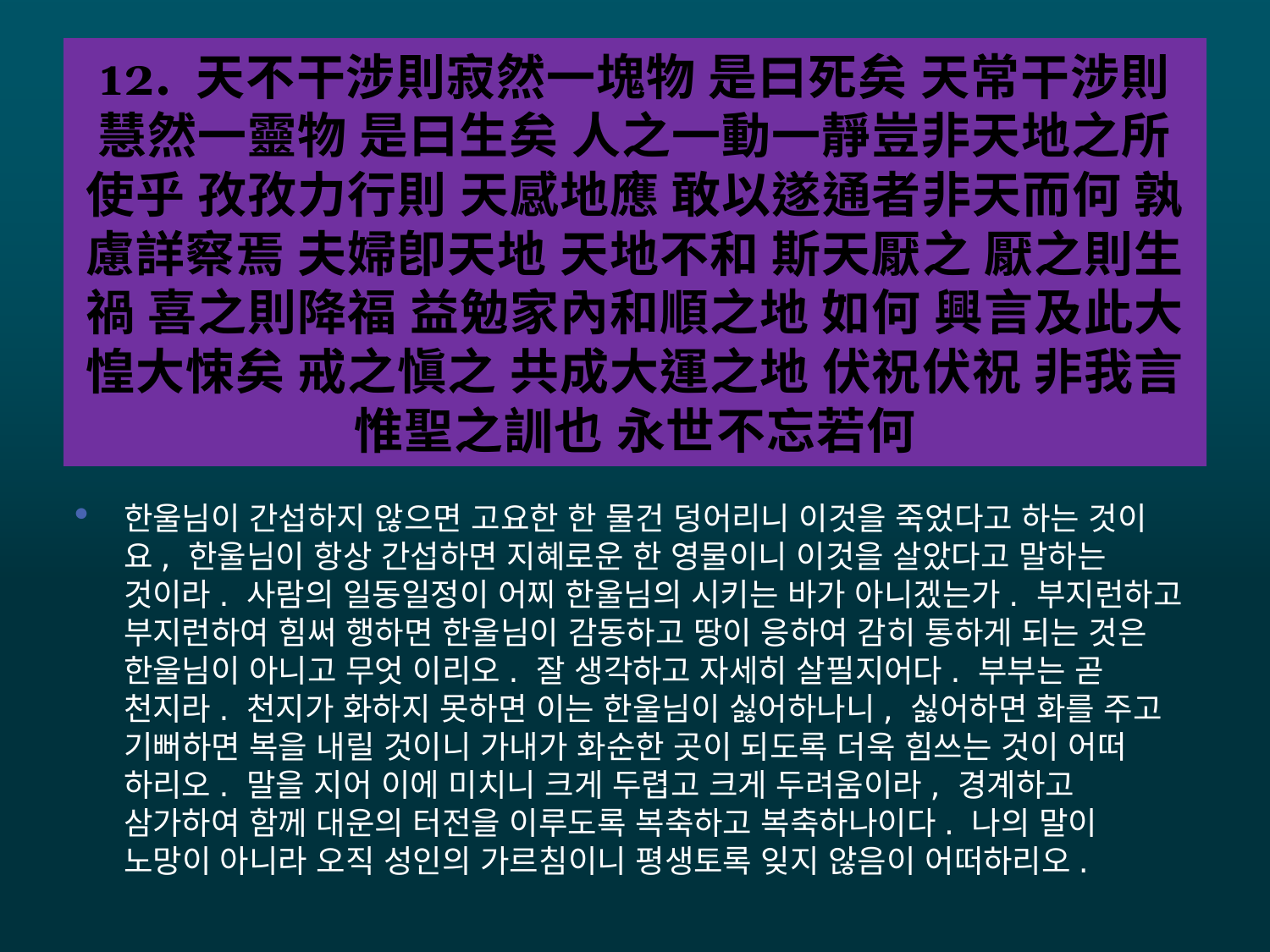

# 12. 天不干涉則寂然一塊物 是曰死矣 天常干涉則慧然一靈物 是曰生矣 人之一動一靜豈非天地之所使乎 孜孜力行則 天感地應 敢以遂通者非天而何 孰慮詳察焉 夫婦卽天地 天地不和 斯天厭之 厭之則生禍 喜之則降福 益勉家內和順之地 如何 興言及此大惶大悚矣 戒之愼之 共成大運之地 伏祝伏祝 非我言 惟聖之訓也 永世不忘若何
한울님이 간섭하지 않으면 고요한 한 물건 덩어리니 이것을 죽었다고 하는 것이요, 한울님이 항상 간섭하면 지혜로운 한 영물이니 이것을 살았다고 말하는 것이라. 사람의 일동일정이 어찌 한울님의 시키는 바가 아니겠는가. 부지런하고 부지런하여 힘써 행하면 한울님이 감동하고 땅이 응하여 감히 통하게 되는 것은 한울님이 아니고 무엇 이리오. 잘 생각하고 자세히 살필지어다. 부부는 곧 천지라. 천지가 화하지 못하면 이는 한울님이 싫어하나니, 싫어하면 화를 주고 기뻐하면 복을 내릴 것이니 가내가 화순한 곳이 되도록 더욱 힘쓰는 것이 어떠 하리오. 말을 지어 이에 미치니 크게 두렵고 크게 두려움이라, 경계하고 삼가하여 함께 대운의 터전을 이루도록 복축하고 복축하나이다. 나의 말이 노망이 아니라 오직 성인의 가르침이니 평생토록 잊지 않음이 어떠하리오.